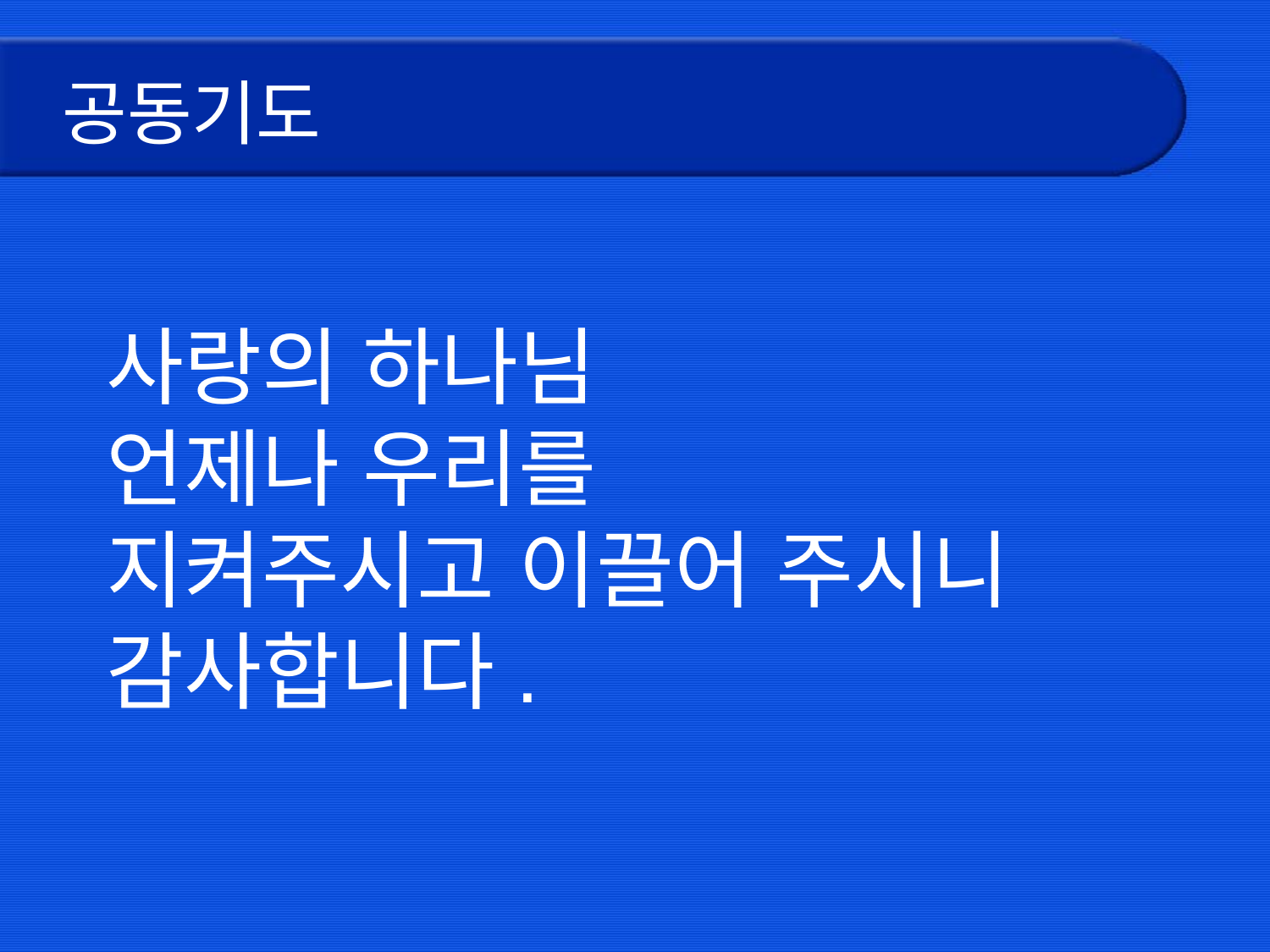

# 공동기도

 사랑의 하나님
 언제나 우리를
 지켜주시고 이끌어 주시니
 감사합니다.